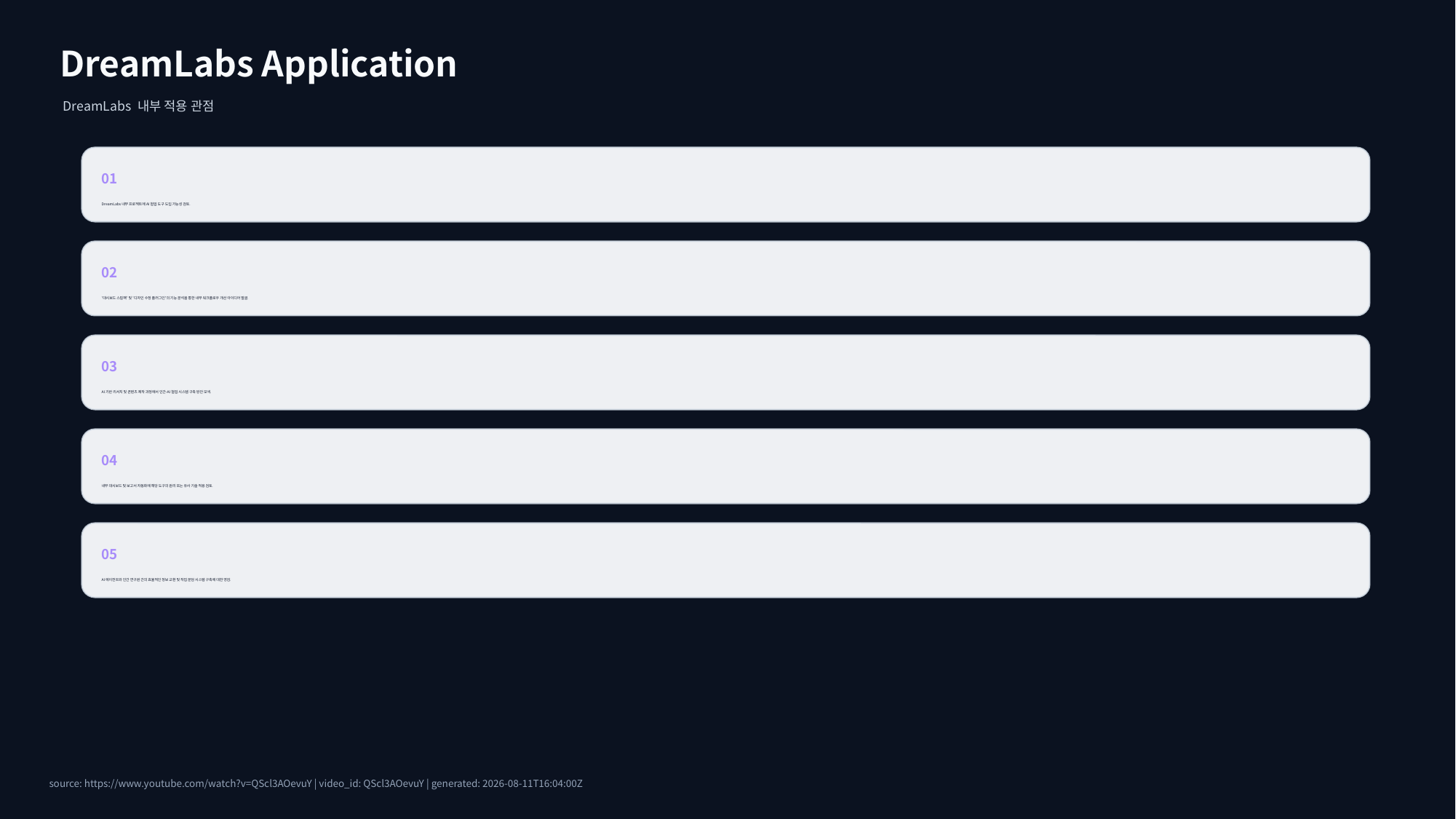

DreamLabs Application
DreamLabs 내부 적용 관점

01
DreamLabs 내부 프로젝트에 AI 협업 도구 도입 가능성 검토.

02
'대시보드 스킬팩' 및 '디자인 수정 플러그인'의 기능 분석을 통한 내부 워크플로우 개선 아이디어 발굴.

03
AI 기반 리서치 및 콘텐츠 제작 과정에서 인간-AI 협업 시스템 구축 방안 모색.

04
내부 대시보드 및 보고서 자동화에 해당 도구의 원리 또는 유사 기술 적용 검토.

05
AI 에이전트와 인간 연구원 간의 효율적인 정보 교환 및 작업 분담 시스템 구축에 대한 영감.
source: https://www.youtube.com/watch?v=QScl3AOevuY | video_id: QScl3AOevuY | generated: 2026-08-11T16:04:00Z